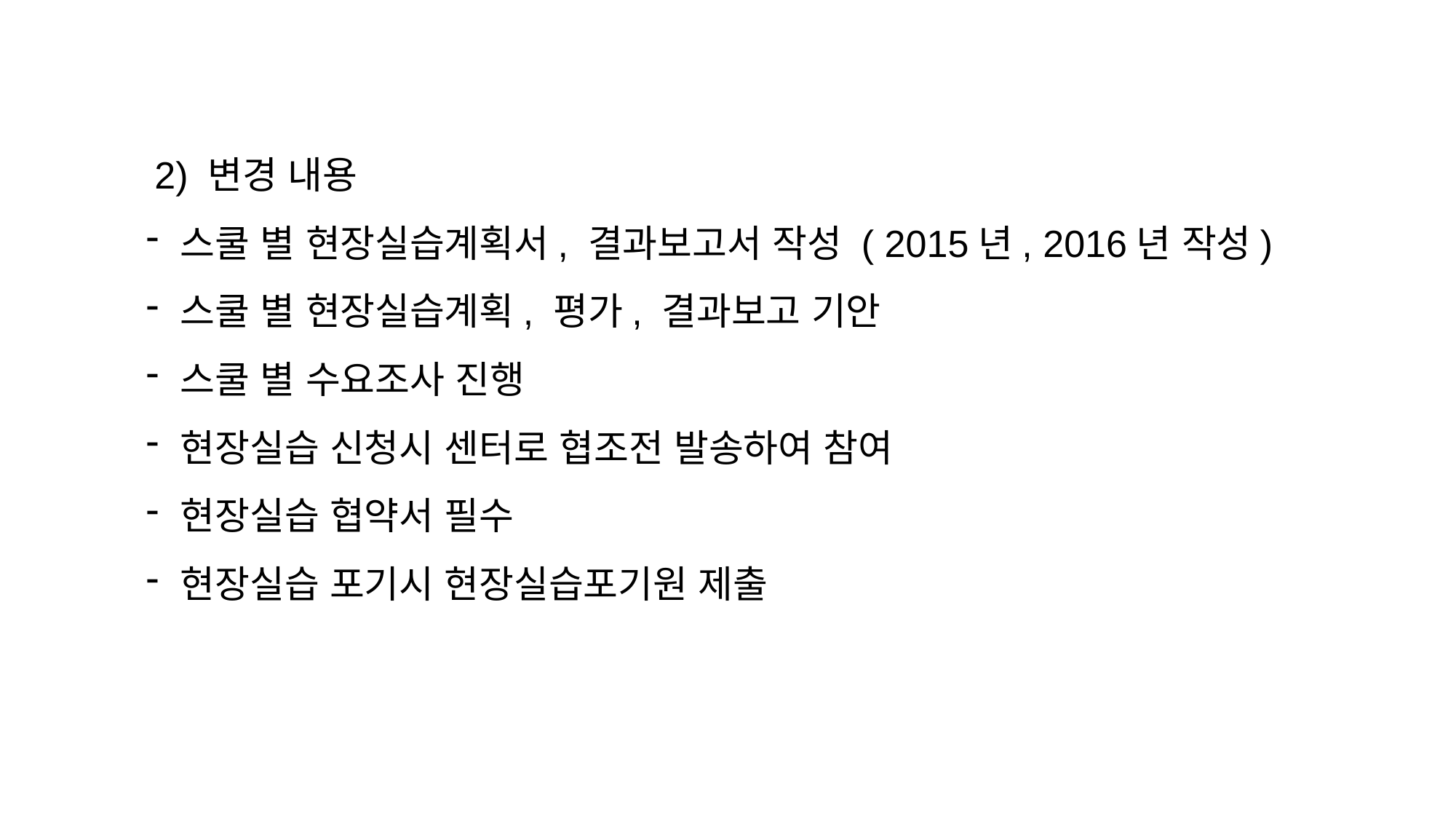

#
 2) 변경 내용
스쿨 별 현장실습계획서, 결과보고서 작성 ( 2015년, 2016년 작성)
스쿨 별 현장실습계획, 평가, 결과보고 기안
스쿨 별 수요조사 진행
현장실습 신청시 센터로 협조전 발송하여 참여
현장실습 협약서 필수
현장실습 포기시 현장실습포기원 제출